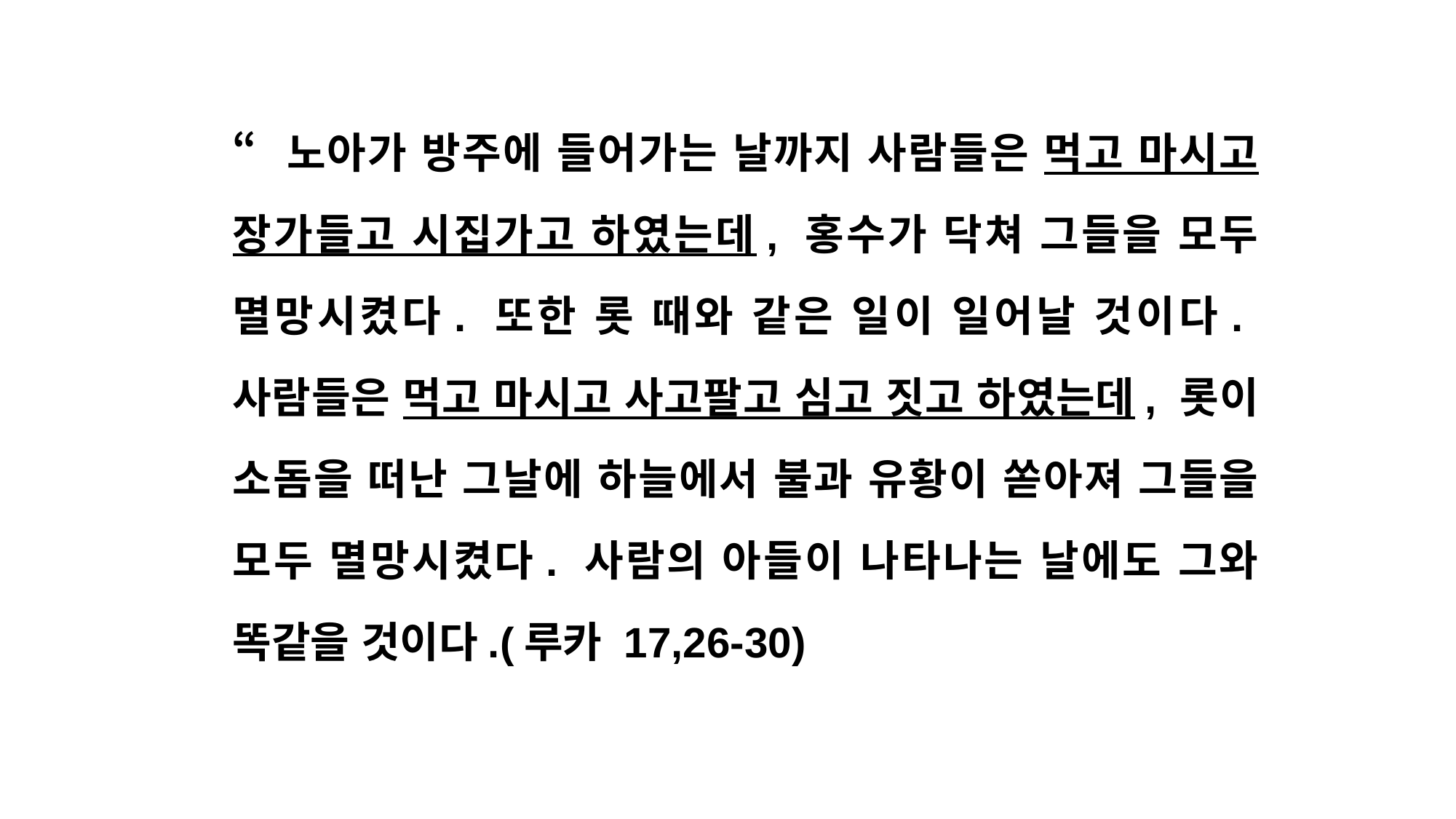

“노아가 방주에 들어가는 날까지 사람들은 먹고 마시고 장가들고 시집가고 하였는데, 홍수가 닥쳐 그들을 모두 멸망시켰다. 또한 롯 때와 같은 일이 일어날 것이다.  사람들은 먹고 마시고 사고팔고 심고 짓고 하였는데, 롯이 소돔을 떠난 그날에 하늘에서 불과 유황이 쏟아져 그들을 모두 멸망시켰다. 사람의 아들이 나타나는 날에도 그와 똑같을 것이다.(루카 17,26-30)